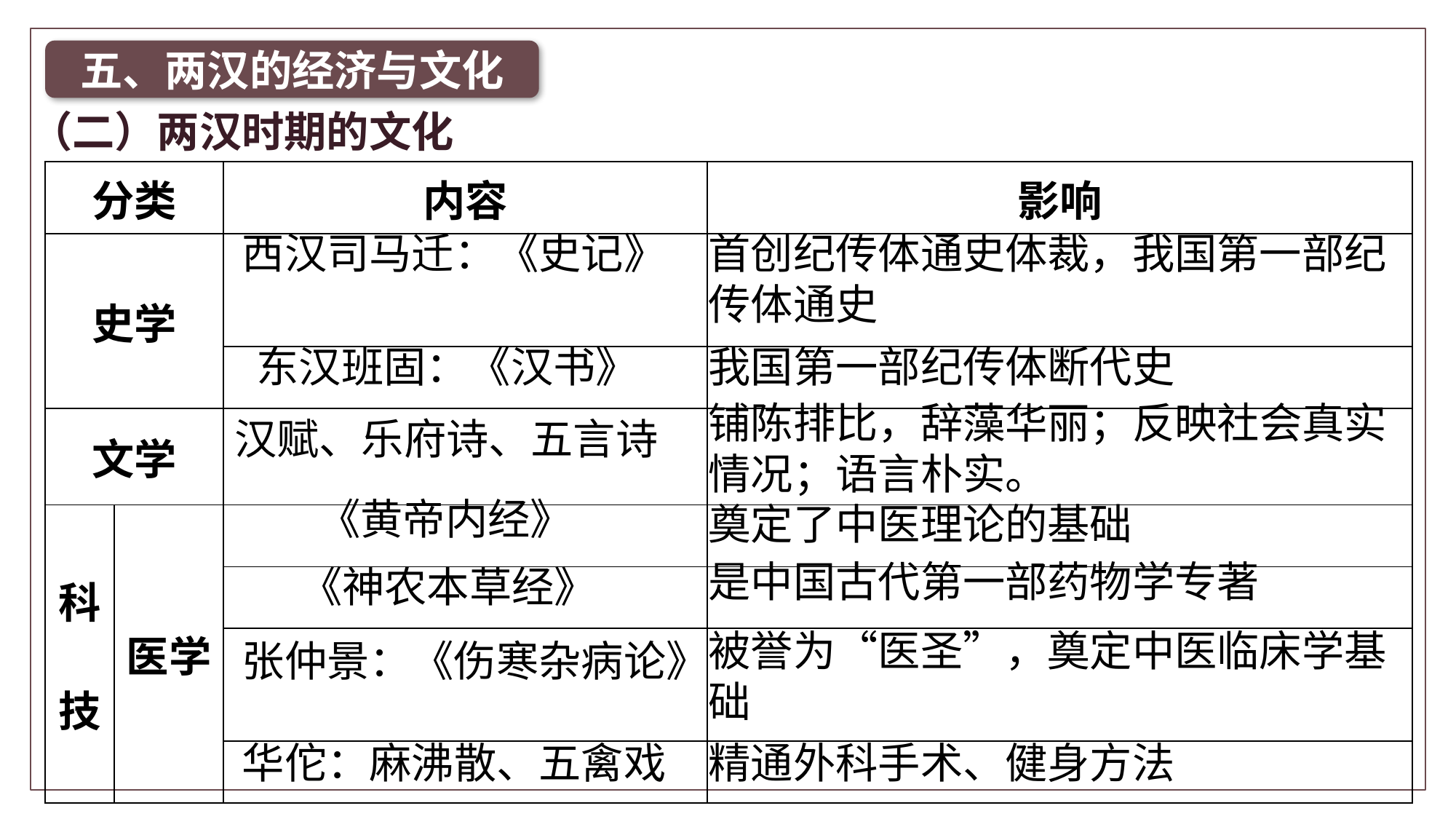

五、两汉的经济与文化
（二）两汉时期的文化
| 分类 |  | 内容 | 影响 |
| --- | --- | --- | --- |
| 史学 |  |  |  |
|  |  |  |  |
| 文学 |  |  |  |
| 科 技 | 医学 |  |  |
|  |  |  |  |
|  |  |  |  |
|  |  |  |  |
首创纪传体通史体裁，我国第一部纪传体通史
西汉司马迁：《史记》
东汉班固：《汉书》
我国第一部纪传体断代史
铺陈排比，辞藻华丽；反映社会真实情况；语言朴实。
汉赋、乐府诗、五言诗
《黄帝内经》
奠定了中医理论的基础
是中国古代第一部药物学专著
《神农本草经》
被誉为“医圣”，奠定中医临床学基础
张仲景：《伤寒杂病论》
华佗：麻沸散、五禽戏
精通外科手术、健身方法